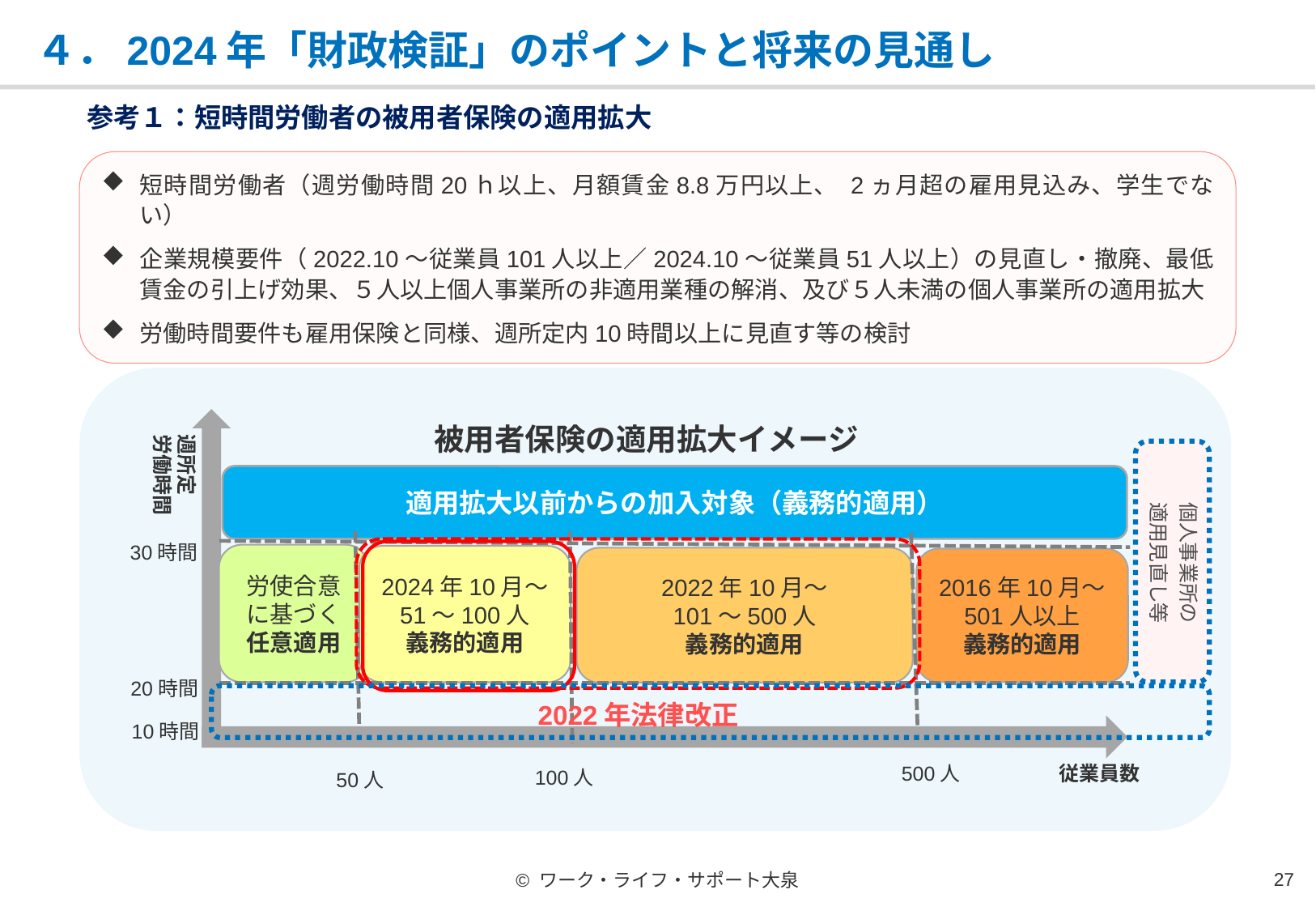

# ４．2024年「財政検証」のポイントと将来の見通し
参考１：短時間労働者の被用者保険の適用拡大
短時間労働者（週労働時間20ｈ以上、月額賃金8.8万円以上、 2ヵ月超の雇用見込み、学生でない）

企業規模要件（2022.10～従業員101人以上／2024.10～従業員51人以上）の見直し・撤廃、最低賃金の引上げ効果、５人以上個人事業所の非適用業種の解消、及び５人未満の個人事業所の適用拡大

労働時間要件も雇用保険と同様、週所定内10時間以上に見直す等の検討

被用者保険の適用拡大イメージ
週所定
労働時間
個人事業所の
適用見直し等
適用拡大以前からの加入対象（義務的適用）
30時間

労使合意に基づく
任意適用
2024年10月～
51～100人
義務的適用
2022年10月～
101～500人
義務的適用
2016年10月～
501人以上
義務的適用
20時間

2022年法律改正
10時間
500人
従業員数
100人
50人
© ワーク・ライフ・サポート大泉
27